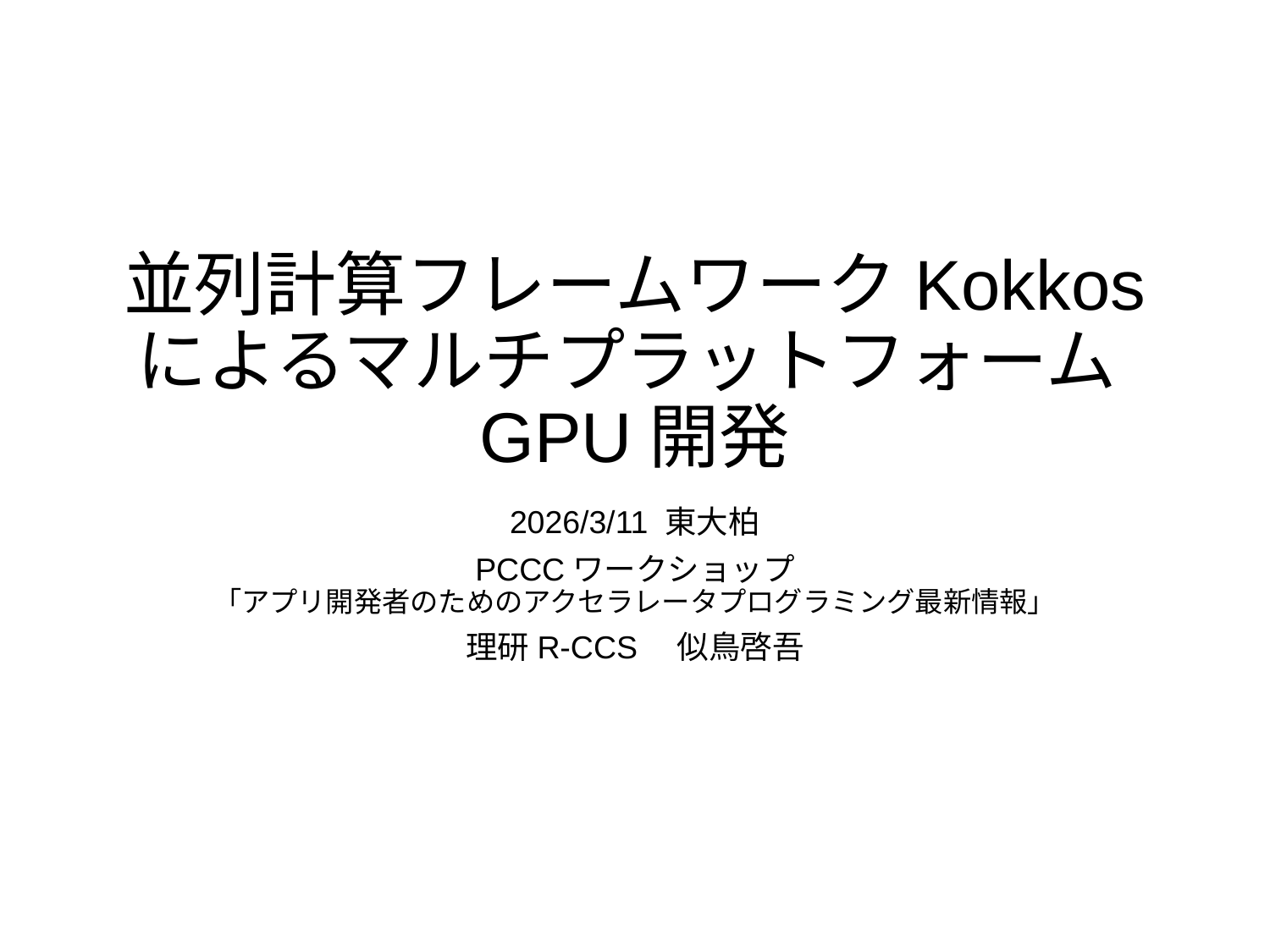

# 並列計算フレームワークKokkos によるマルチプラットフォームGPU開発
2026/3/11 東大柏
PCCCワークショップ
「アプリ開発者のためのアクセラレータプログラミング最新情報」
理研R-CCS　似鳥啓吾